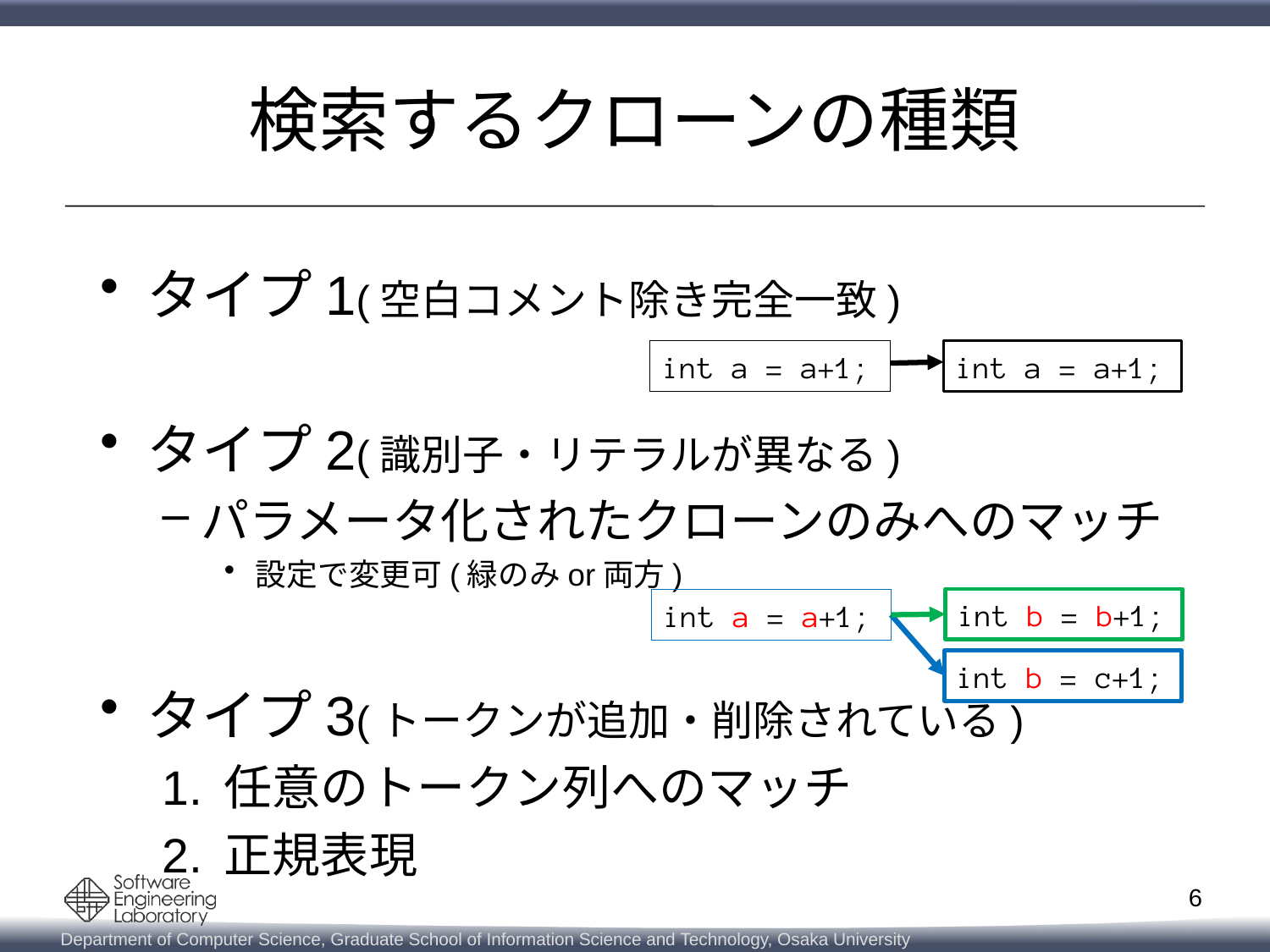

# 検索するクローンの種類
タイプ1(空白コメント除き完全一致)

タイプ2(識別子・リテラルが異なる)
パラメータ化されたクローンのみへのマッチ
設定で変更可(緑のみor両方)

タイプ3(トークンが追加・削除されている)
任意のトークン列へのマッチ
正規表現

int a = a+1;
int a = a+1;
int b = b+1;
int a = a+1;
int b = c+1;
6